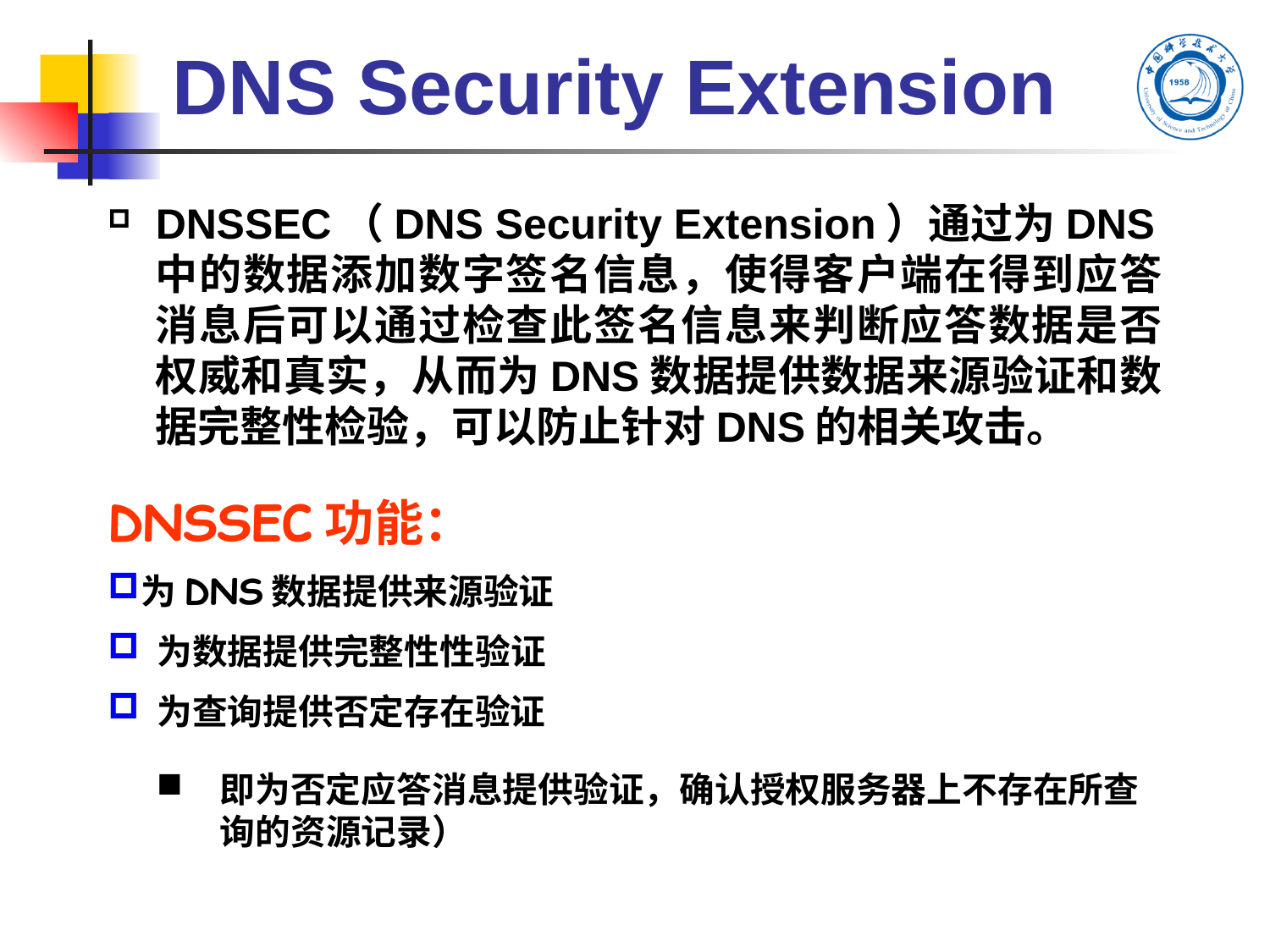

# DNS Security Extension
DNSSEC（DNS Security Extension）通过为DNS中的数据添加数字签名信息，使得客户端在得到应答消息后可以通过检查此签名信息来判断应答数据是否权威和真实，从而为DNS数据提供数据来源验证和数据完整性检验，可以防止针对DNS的相关攻击。

DNSSEC功能：
为DNS数据提供来源验证
 为数据提供完整性性验证
 为查询提供否定存在验证
即为否定应答消息提供验证，确认授权服务器上不存在所查询的资源记录）